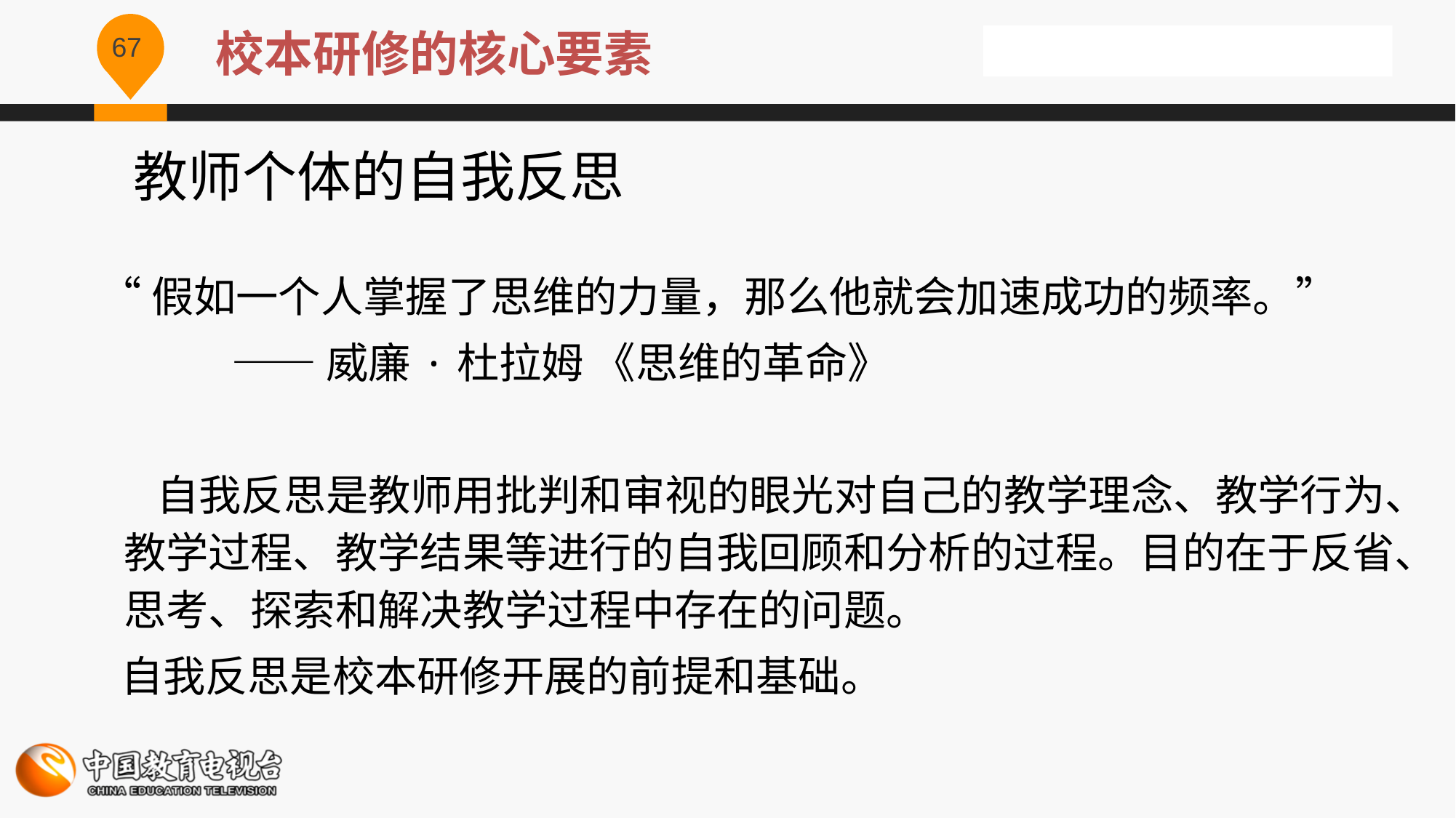

校本研修的核心要素
# 教师个体的自我反思
 “假如一个人掌握了思维的力量，那么他就会加速成功的频率。”
               ——威廉·杜拉姆 《思维的革命》

      自我反思是教师用批判和审视的眼光对自己的教学理念、教学行为、教学过程、教学结果等进行的自我回顾和分析的过程。目的在于反省、思考、探索和解决教学过程中存在的问题。
        自我反思是校本研修开展的前提和基础。